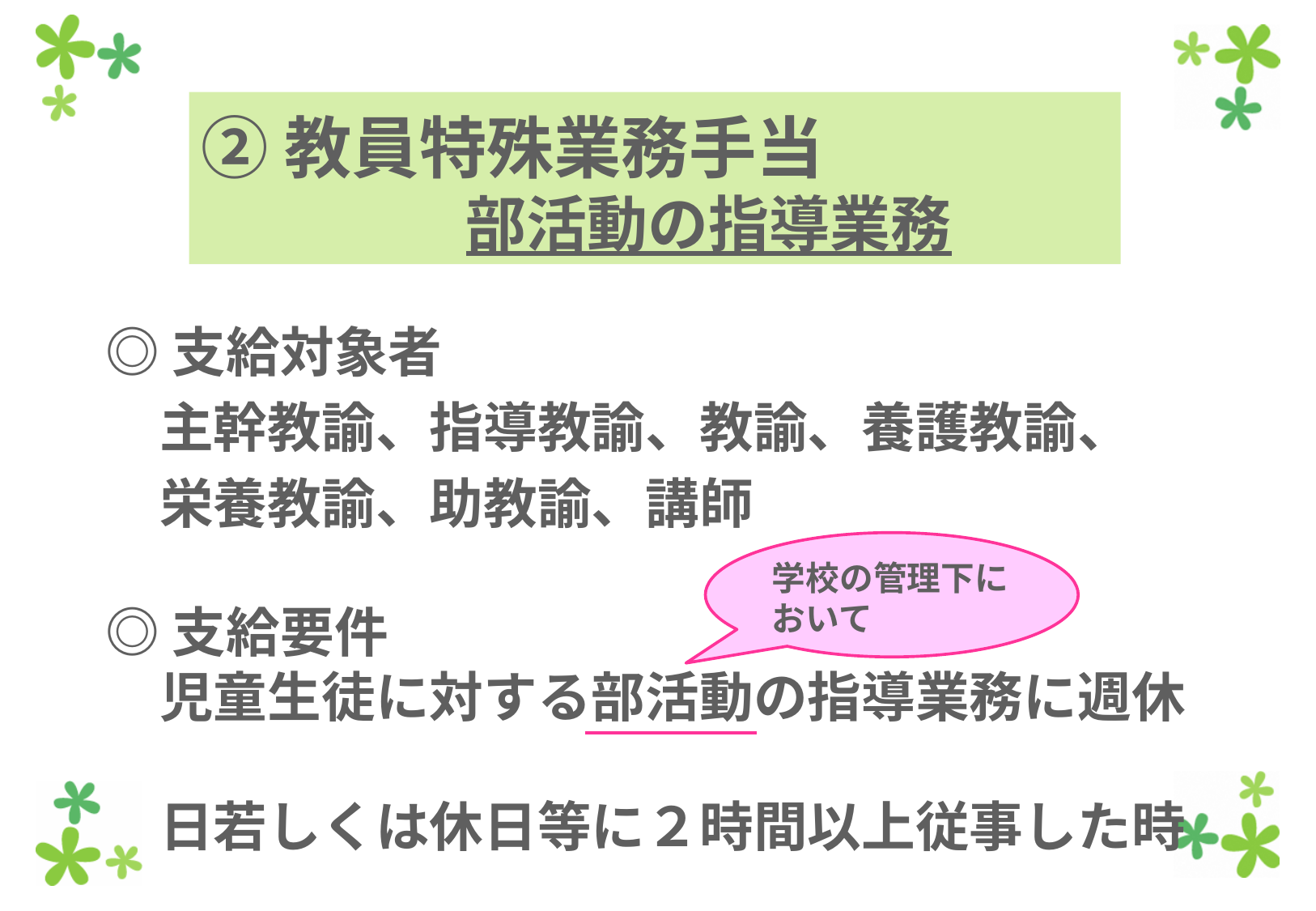

②教員特殊業務手当
　　部活動の指導業務

◎支給対象者
　主幹教諭、指導教諭、教諭、養護教諭、
　栄養教諭、助教諭、講師

◎支給要件
　児童生徒に対する部活動の指導業務に週休
　日若しくは休日等に２時間以上従事した時
学校の管理下において